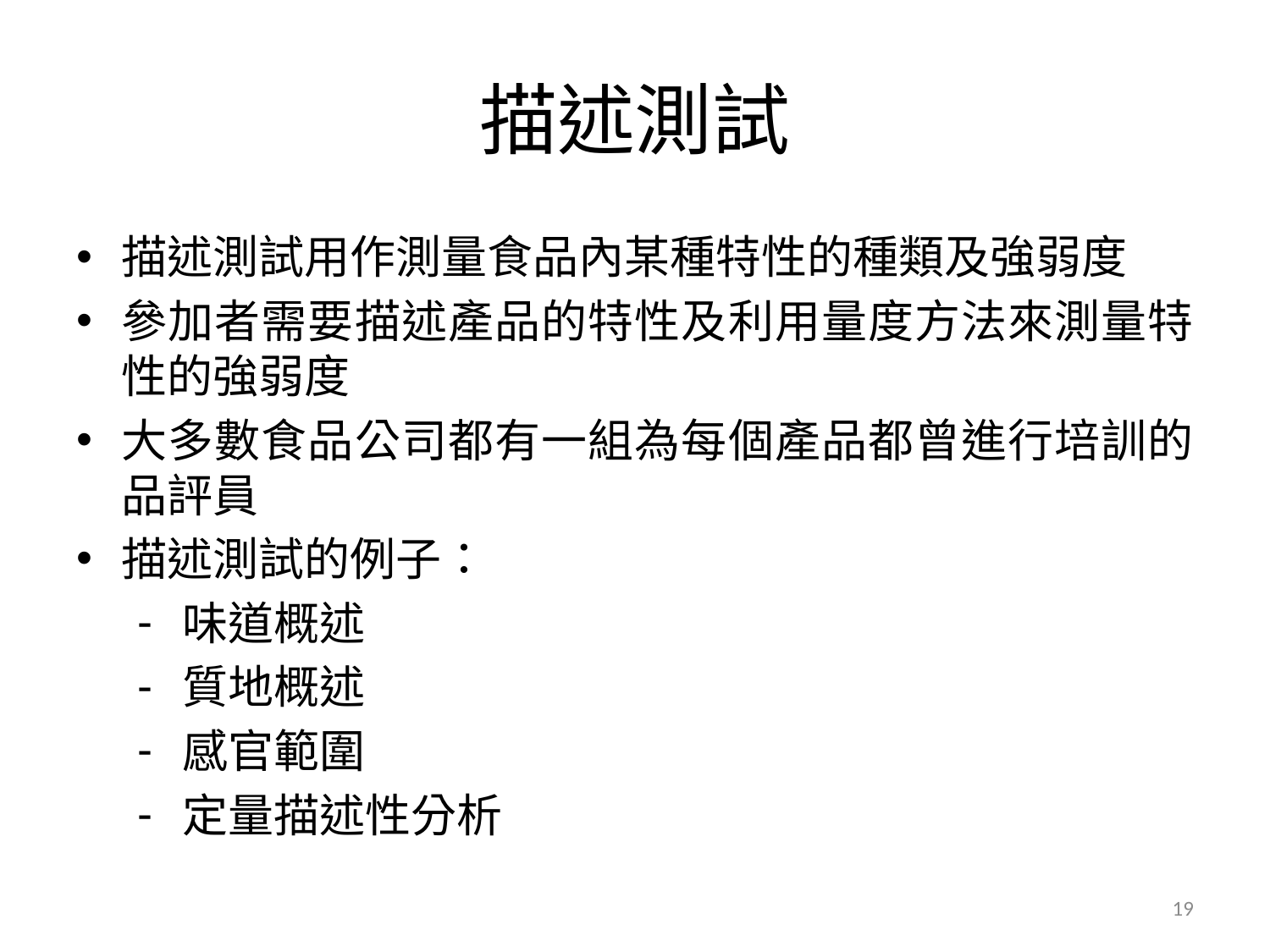

# 描述測試
描述測試用作測量食品內某種特性的種類及強弱度
參加者需要描述產品的特性及利用量度方法來測量特性的強弱度
大多數食品公司都有一組為每個產品都曾進行培訓的品評員
描述測試的例子：
味道概述
質地概述
感官範圍
定量描述性分析

19